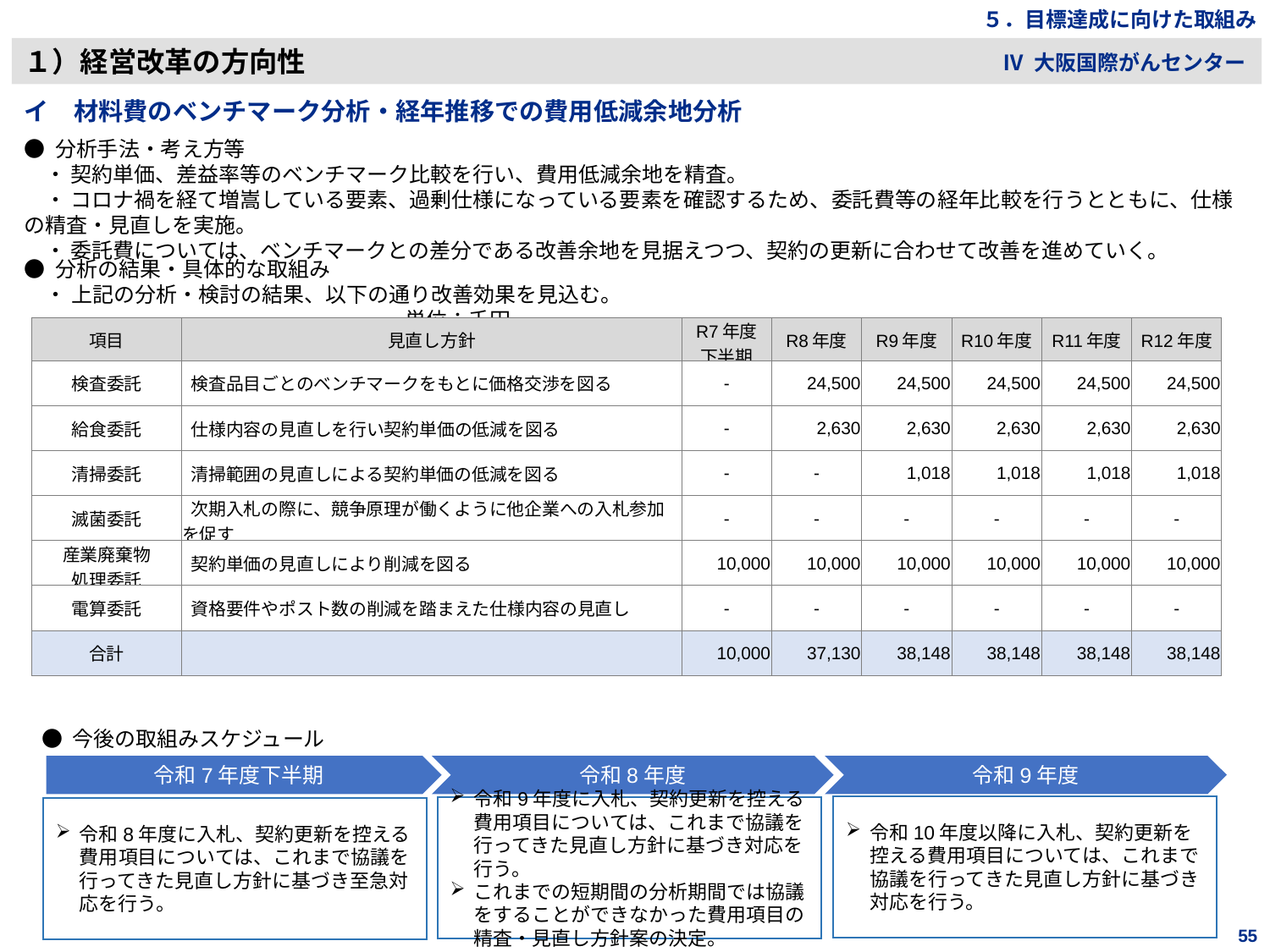

５．目標達成に向けた取組み
１）経営改革の方向性
Ⅳ 大阪国際がんセンター
イ　材料費のベンチマーク分析・経年推移での費用低減余地分析
● 分析手法・考え方等
　・ 契約単価、差益率等のベンチマーク比較を行い、費用低減余地を精査。
　・ コロナ禍を経て増嵩している要素、過剰仕様になっている要素を確認するため、委託費等の経年比較を行うとともに、仕様の精査・見直しを実施。
　・ 委託費については、ベンチマークとの差分である改善余地を見据えつつ、契約の更新に合わせて改善を進めていく。
● 分析の結果・具体的な取組み
　・ 上記の分析・検討の結果、以下の通り改善効果を見込む。								単位：千円
| 項目 | 見直し方針 | R7年度 下半期 | R8年度 | R9年度 | R10年度 | R11年度 | R12年度 |
| --- | --- | --- | --- | --- | --- | --- | --- |
| 検査委託 | 検査品目ごとのベンチマークをもとに価格交渉を図る | - | 24,500 | 24,500 | 24,500 | 24,500 | 24,500 |
| 給食委託 | 仕様内容の見直しを行い契約単価の低減を図る | - | 2,630 | 2,630 | 2,630 | 2,630 | 2,630 |
| 清掃委託 | 清掃範囲の見直しによる契約単価の低減を図る | - | - | 1,018 | 1,018 | 1,018 | 1,018 |
| 滅菌委託 | 次期入札の際に、競争原理が働くように他企業への入札参加を促す | - | - | - | - | - | - |
| 産業廃棄物 処理委託 | 契約単価の見直しにより削減を図る | 10,000 | 10,000 | 10,000 | 10,000 | 10,000 | 10,000 |
| 電算委託 | 資格要件やポスト数の削減を踏まえた仕様内容の見直し | - | - | - | - | - | - |
| 合計 |  | 10,000 | 37,130 | 38,148 | 38,148 | 38,148 | 38,148 |
● 今後の取組みスケジュール
令和7年度下半期
令和8年度
令和9年度
令和10年度以降に入札、契約更新を控える費用項目については、これまで協議を行ってきた見直し方針に基づき対応を行う。
令和9年度に入札、契約更新を控える費用項目については、これまで協議を行ってきた見直し方針に基づき対応を行う。
これまでの短期間の分析期間では協議をすることができなかった費用項目の精査・見直し方針案の決定。
令和8年度に入札、契約更新を控える費用項目については、これまで協議を行ってきた見直し方針に基づき至急対応を行う。
55